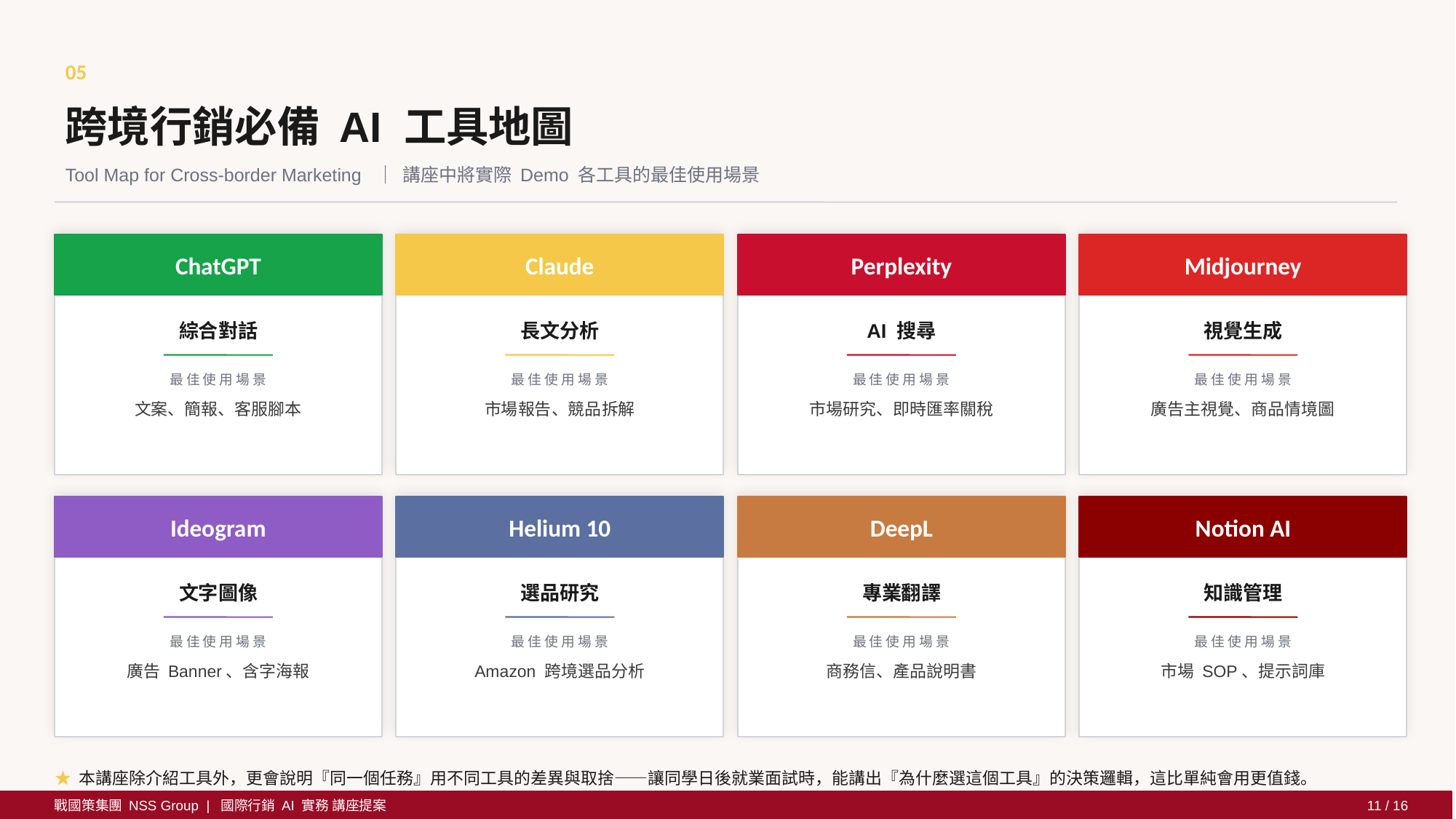

05
跨境行銷必備 AI 工具地圖
Tool Map for Cross-border Marketing  ｜  講座中將實際 Demo 各工具的最佳使用場景

ChatGPT

Claude

Perplexity

Midjourney
綜合對話
長文分析
AI 搜尋
視覺生成

最佳使用場景
最佳使用場景
最佳使用場景
最佳使用場景
文案、簡報、客服腳本
市場報告、競品拆解
市場研究、即時匯率關稅
廣告主視覺、商品情境圖

Ideogram

Helium 10

DeepL

Notion AI
文字圖像
選品研究
專業翻譯
知識管理

最佳使用場景
最佳使用場景
最佳使用場景
最佳使用場景
廣告 Banner、含字海報
Amazon 跨境選品分析
商務信、產品說明書
市場 SOP、提示詞庫
★ 本講座除介紹工具外，更會說明『同一個任務』用不同工具的差異與取捨——讓同學日後就業面試時，能講出『為什麼選這個工具』的決策邏輯，這比單純會用更值錢。

戰國策集團 NSS Group  |  國際行銷 AI 實務 講座提案
11 / 16